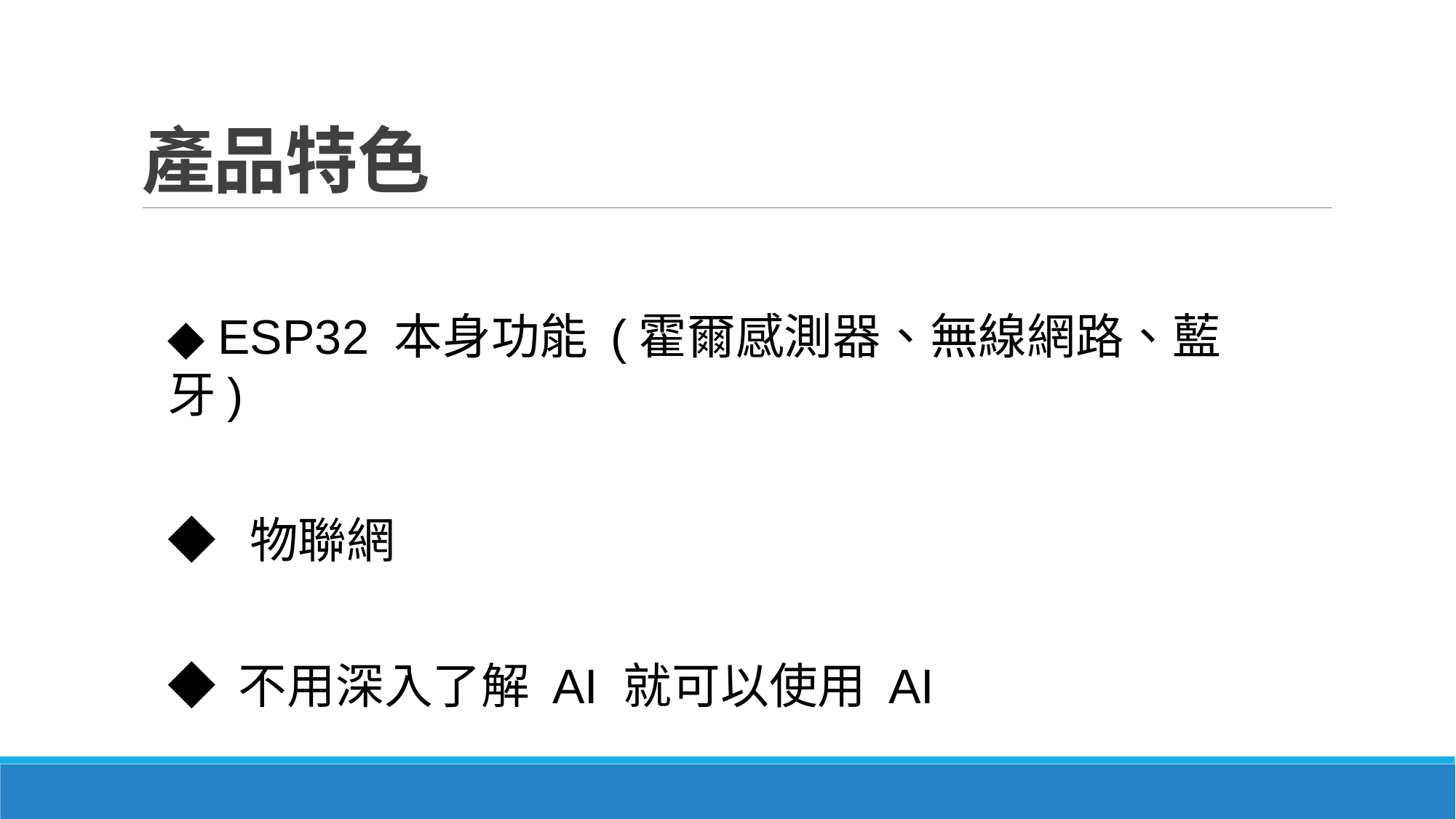

# 產品特色
◆ ESP32 本身功能 (霍爾感測器、無線網路、藍牙)

◆  物聯網

◆ 不用深入了解 AI 就可以使用 AI